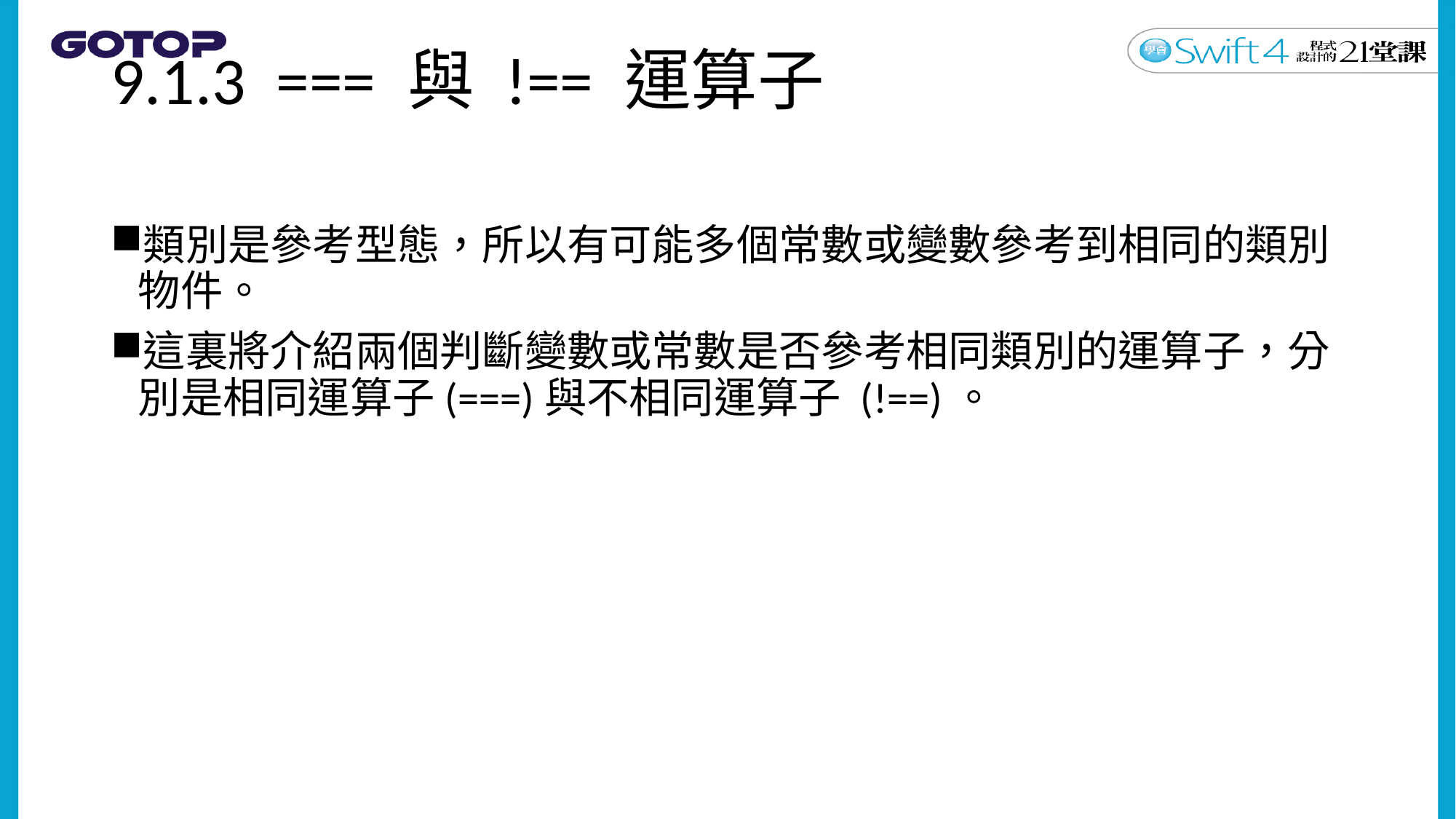

# 9.1.3  === 與 !== 運算子
類別是參考型態，所以有可能多個常數或變數參考到相同的類別物件。
這裏將介紹兩個判斷變數或常數是否參考相同類別的運算子，分別是相同運算子(===)與不相同運算子 (!==)。